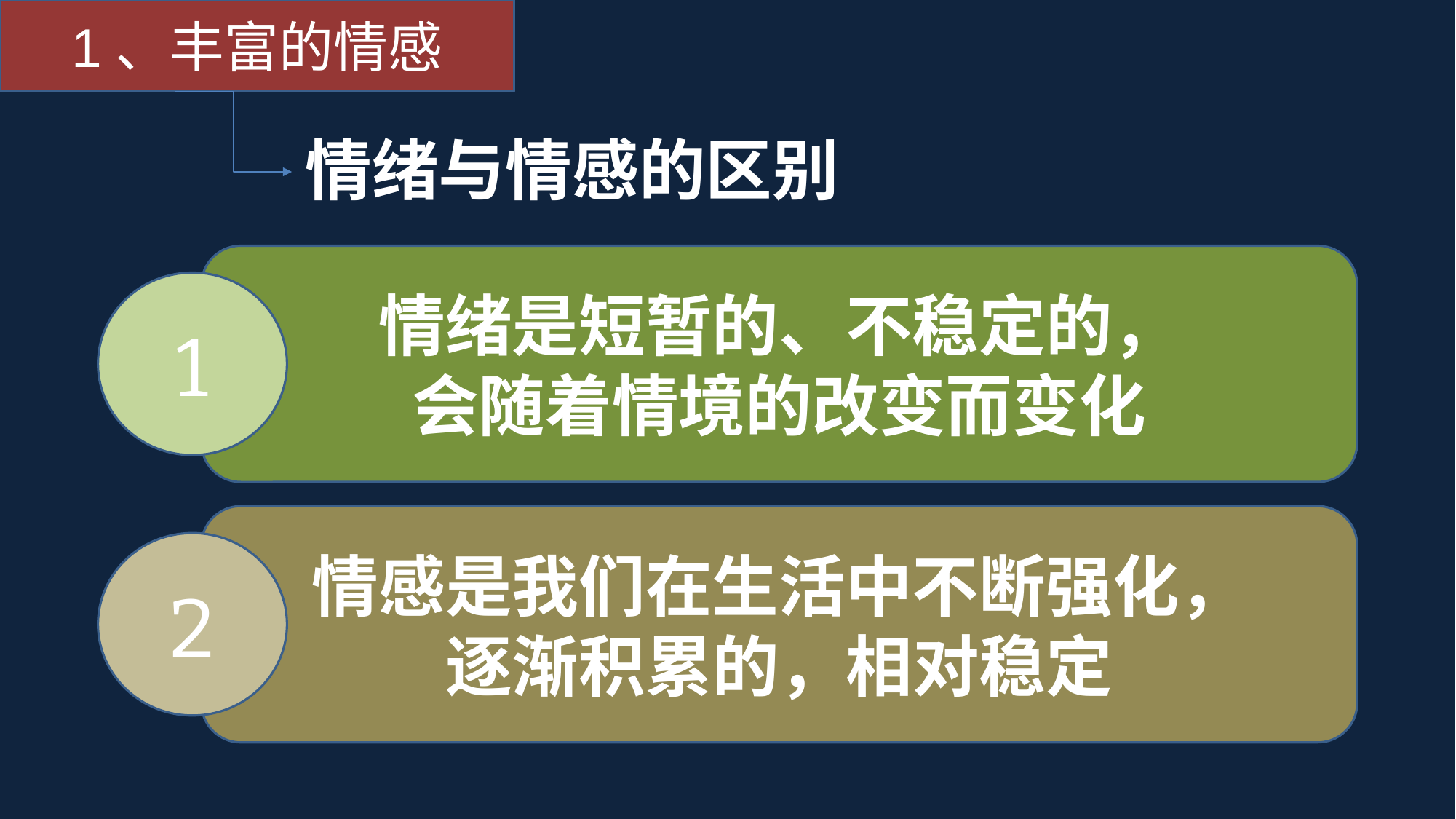

1、丰富的情感
情绪与情感的区别
情绪是短暂的、不稳定的，
会随着情境的改变而变化
1
情感是我们在生活中不断强化，
逐渐积累的，相对稳定
2